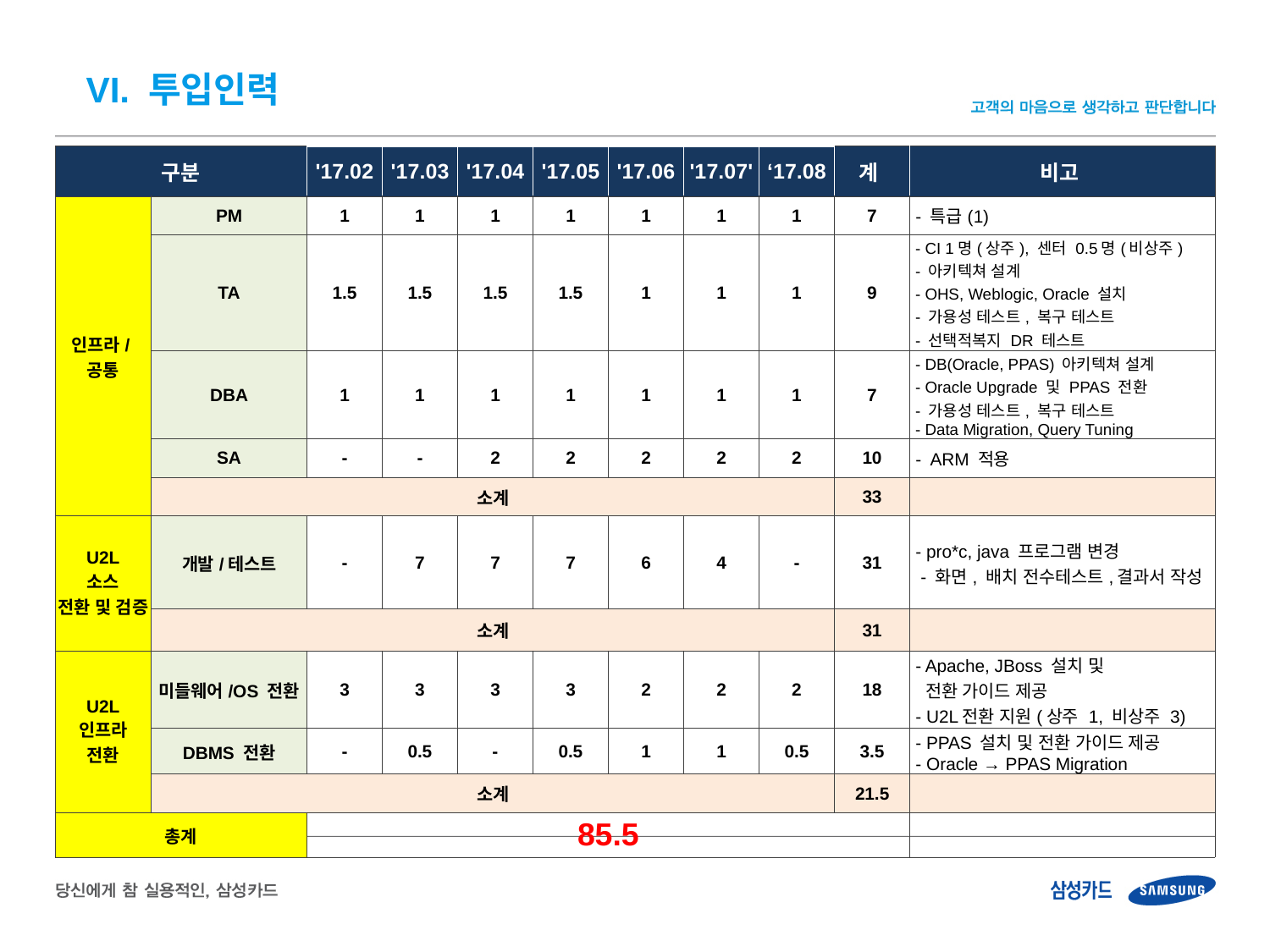

VI. 투입인력
| 구분 |  | '17.02 | '17.03 | '17.04 | '17.05 | '17.06 | '17.07' | ‘17.08 | 계 | 비고 |
| --- | --- | --- | --- | --- | --- | --- | --- | --- | --- | --- |
| 인프라/ 공통 | PM | 1 | 1 | 1 | 1 | 1 | 1 | 1 | 7 | - 특급(1) |
|  | TA | 1.5 | 1.5 | 1.5 | 1.5 | 1 | 1 | 1 | 9 | - CI 1명(상주), 센터 0.5명(비상주) - 아키텍쳐 설계 - OHS, Weblogic, Oracle 설치 - 가용성 테스트, 복구 테스트 - 선택적복지 DR 테스트 |
|  | DBA | 1 | 1 | 1 | 1 | 1 | 1 | 1 | 7 | - DB(Oracle, PPAS) 아키텍쳐 설계 - Oracle Upgrade 및 PPAS 전환 - 가용성 테스트, 복구 테스트 - Data Migration, Query Tuning |
|  | SA | - | - | 2 | 2 | 2 | 2 | 2 | 10 | - ARM 적용 |
|  | 소계 |  |  |  |  |  |  |  | 33 |  |
| U2L 소스 전환 및 검증 | 개발/테스트 | - | 7 | 7 | 7 | 6 | 4 | - | 31 | - pro\*c, java 프로그램 변경 - 화면, 배치 전수테스트,결과서 작성 |
|  | 소계 |  |  |  |  |  |  |  | 31 |  |
| U2L 인프라 전환 | 미들웨어/OS 전환 | 3 | 3 | 3 | 3 | 2 | 2 | 2 | 18 | - Apache, JBoss 설치 및 전환 가이드 제공 - U2L전환 지원(상주 1, 비상주 3) |
|  | DBMS 전환 | - | 0.5 | - | 0.5 | 1 | 1 | 0.5 | 3.5 | - PPAS 설치 및 전환 가이드 제공 - Oracle → PPAS Migration |
|  | 소계 |  |  |  |  |  |  |  | 21.5 |  |
| 총계 |  | 85.5 |  |  |  |  |  |  |  |  |